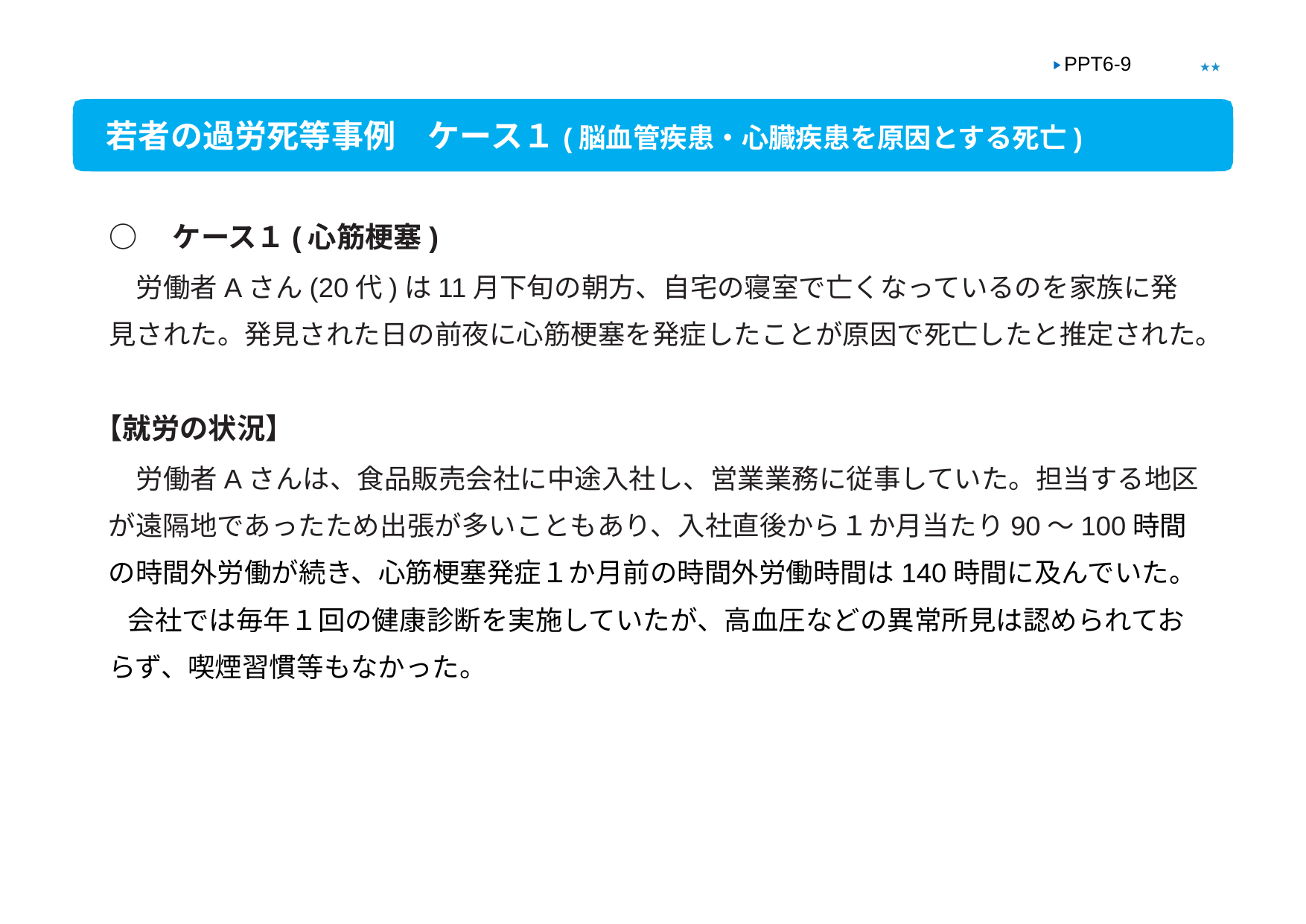

★★
▶ PPT6-9

若者の過労死等事例　ケース１(脳血管疾患・心臓疾患を原因とする死亡)
○　ケース１(心筋梗塞)
　労働者Aさん(20代)は11月下旬の朝方、自宅の寝室で亡くなっているのを家族に発見された。発見された日の前夜に心筋梗塞を発症したことが原因で死亡したと推定された。

【就労の状況】
　労働者Aさんは、食品販売会社に中途入社し、営業業務に従事していた。担当する地区が遠隔地であったため出張が多いこともあり、入社直後から１か月当たり90～100時間の時間外労働が続き、心筋梗塞発症１か月前の時間外労働時間は140時間に及んでいた。
  会社では毎年１回の健康診断を実施していたが、高血圧などの異常所見は認められておらず、喫煙習慣等もなかった。